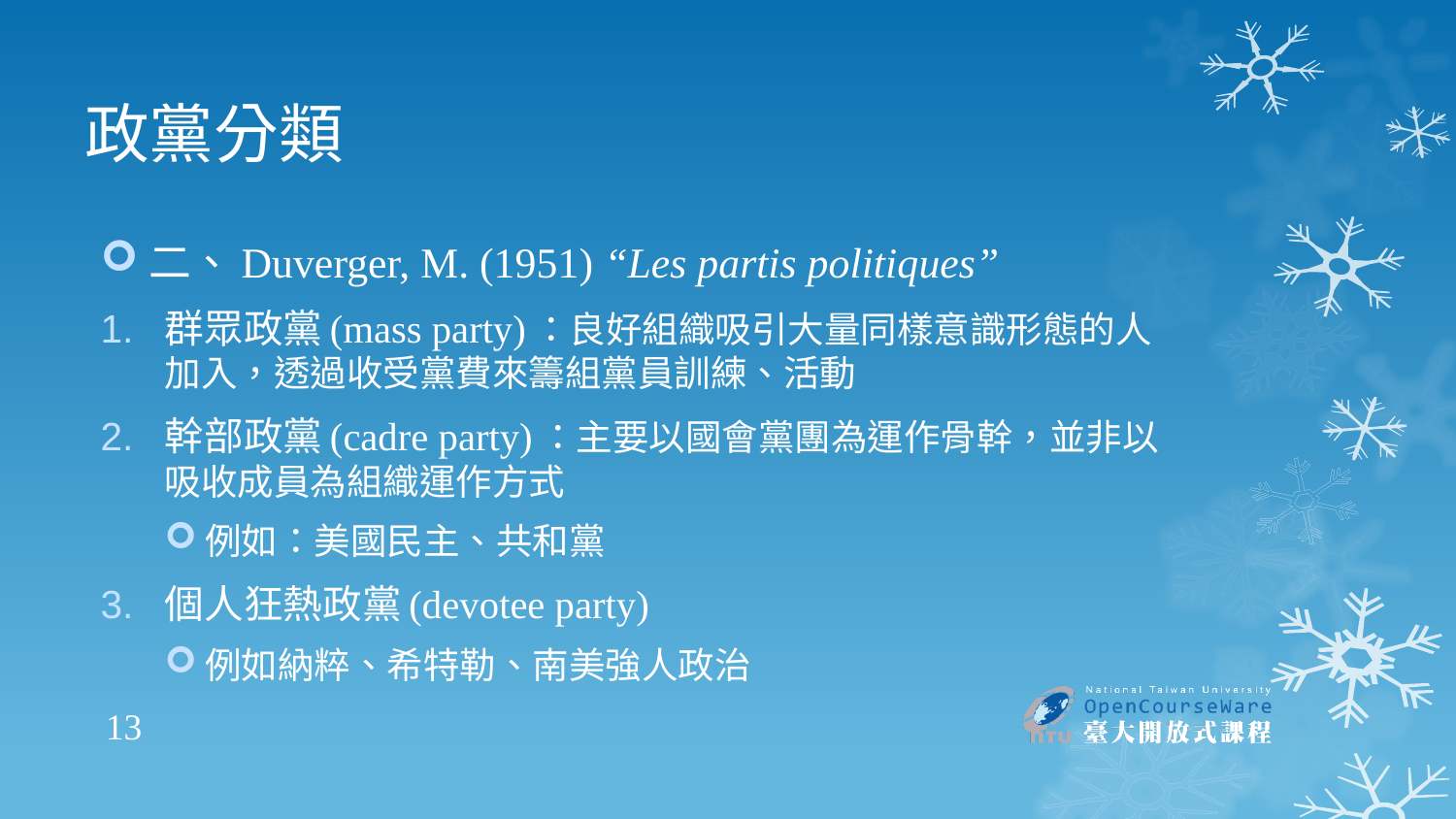

# 政黨分類
二、Duverger, M. (1951) “Les partis politiques”
群眾政黨(mass party)：良好組織吸引大量同樣意識形態的人
加入，透過收受黨費來籌組黨員訓練、活動
幹部政黨(cadre party)：主要以國會黨團為運作骨幹，並非以
吸收成員為組織運作方式
例如：美國民主、共和黨
個人狂熱政黨(devotee party)
例如納粹、希特勒、南美強人政治
13